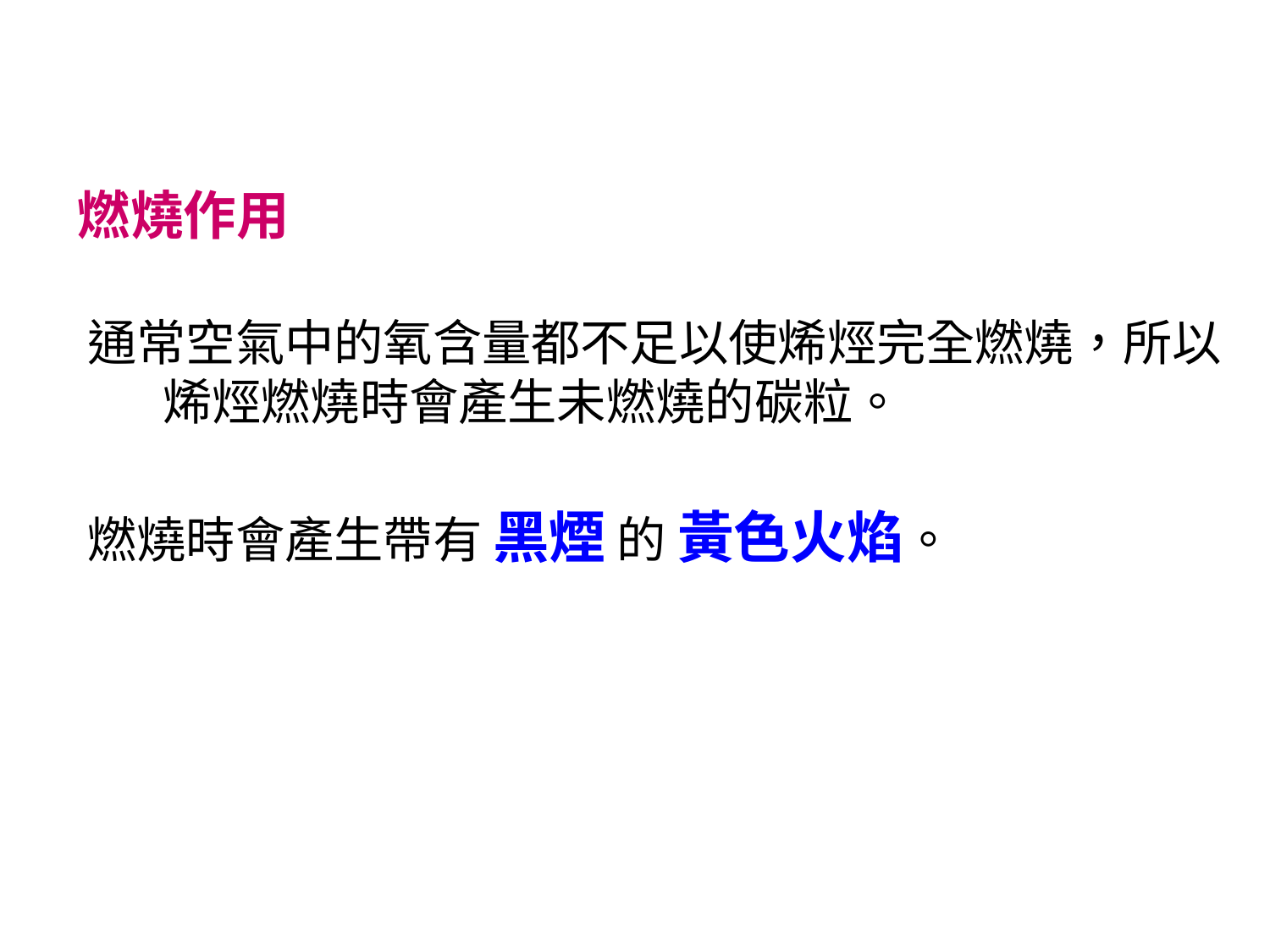

燃燒作用
通常空氣中的氧含量都不足以使烯烴完全燃燒，所以烯烴燃燒時會產生未燃燒的碳粒。
燃燒時會產生帶有 黑煙 的 黃色火焰。